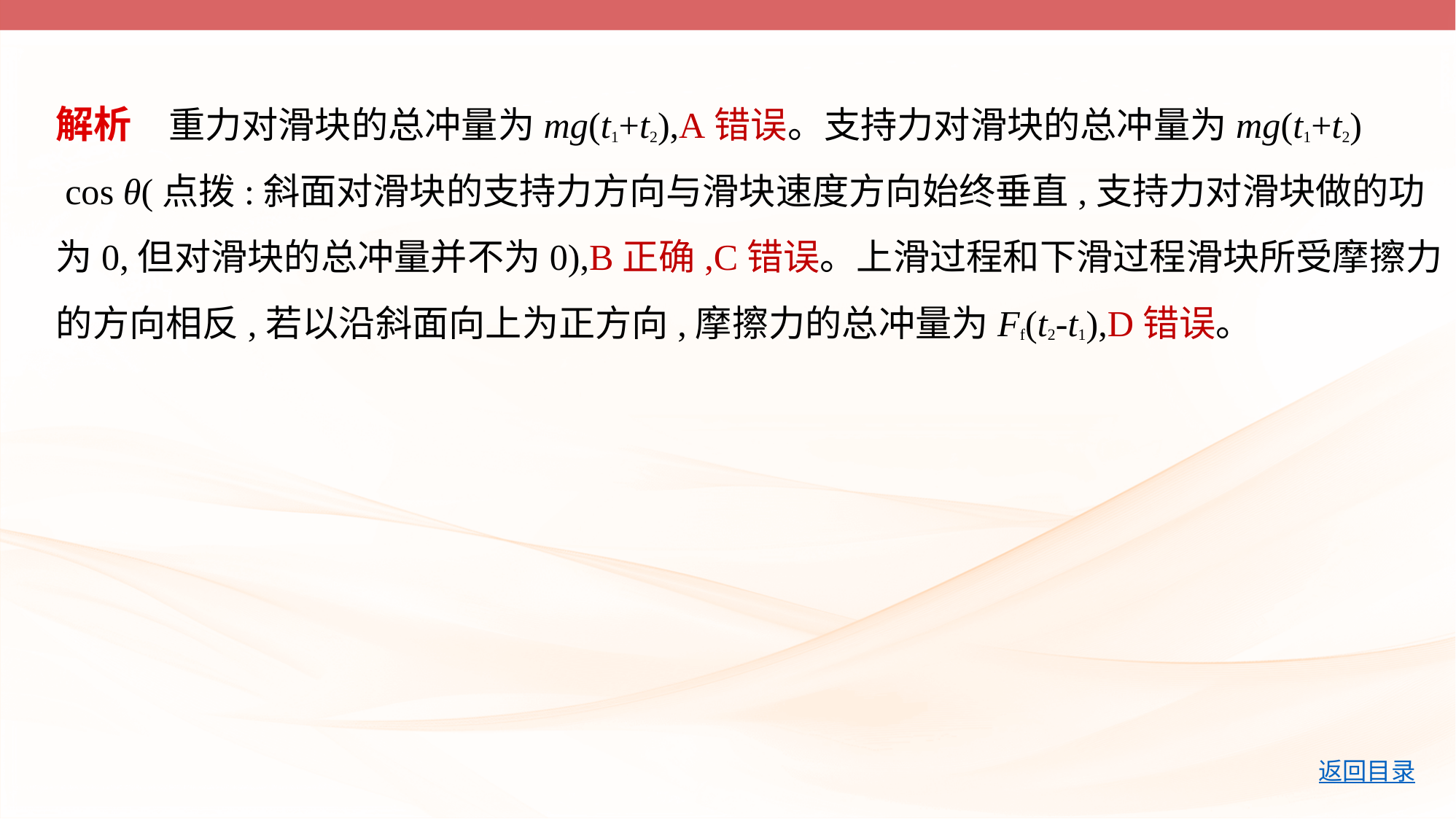

解析　重力对滑块的总冲量为mg(t1+t2),A错误。支持力对滑块的总冲量为mg(t1+t2)
 cos θ(点拨:斜面对滑块的支持力方向与滑块速度方向始终垂直,支持力对滑块做的功
为0,但对滑块的总冲量并不为0),B正确,C错误。上滑过程和下滑过程滑块所受摩擦力
的方向相反,若以沿斜面向上为正方向,摩擦力的总冲量为Ff(t2-t1),D错误。